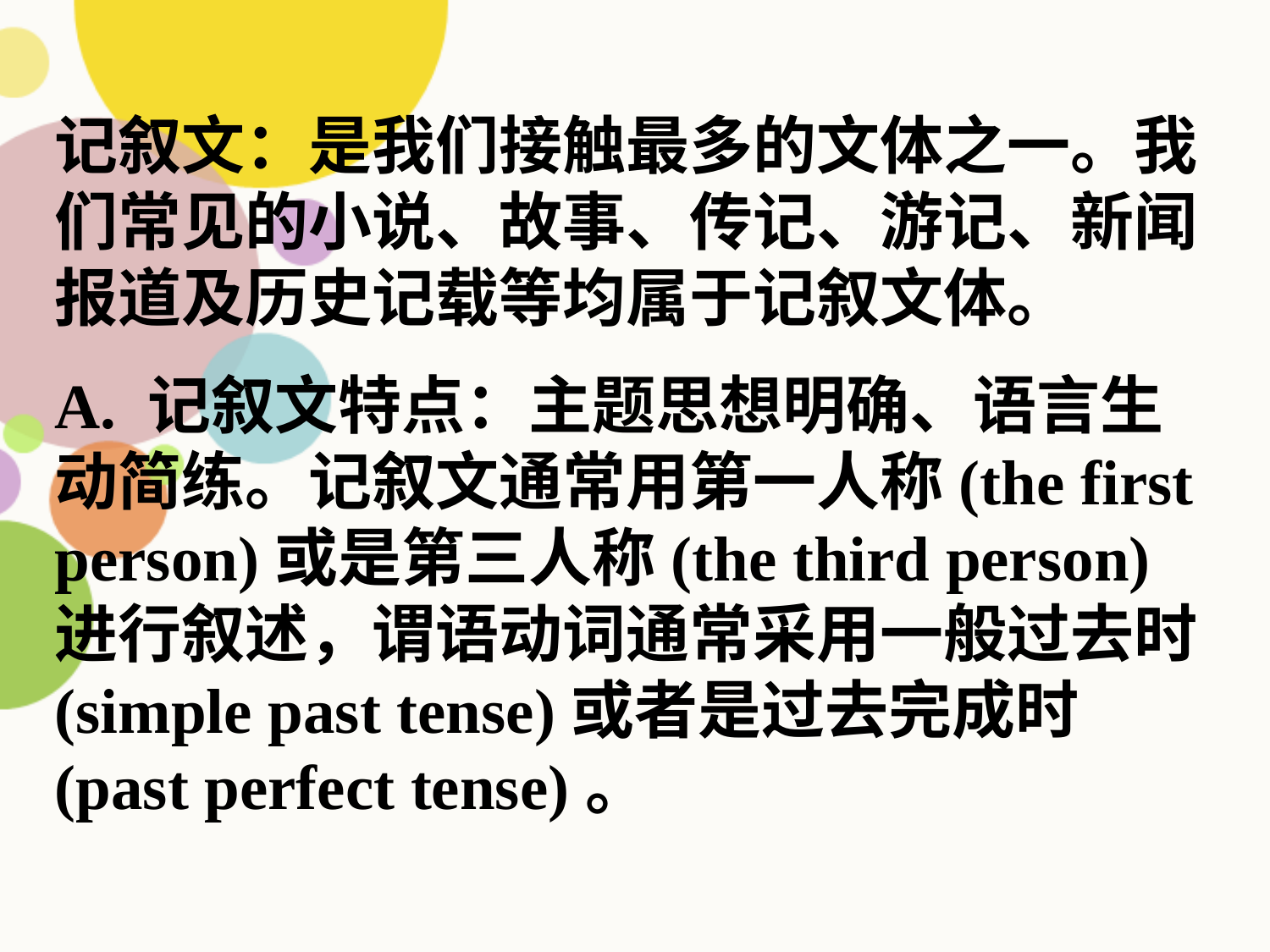

记叙文：是我们接触最多的文体之一。我们常见的小说、故事、传记、游记、新闻报道及历史记载等均属于记叙文体。
A. 记叙文特点：主题思想明确、语言生动简练。记叙文通常用第一人称(the first person)或是第三人称(the third person)进行叙述，谓语动词通常采用一般过去时(simple past tense)或者是过去完成时(past perfect tense)。